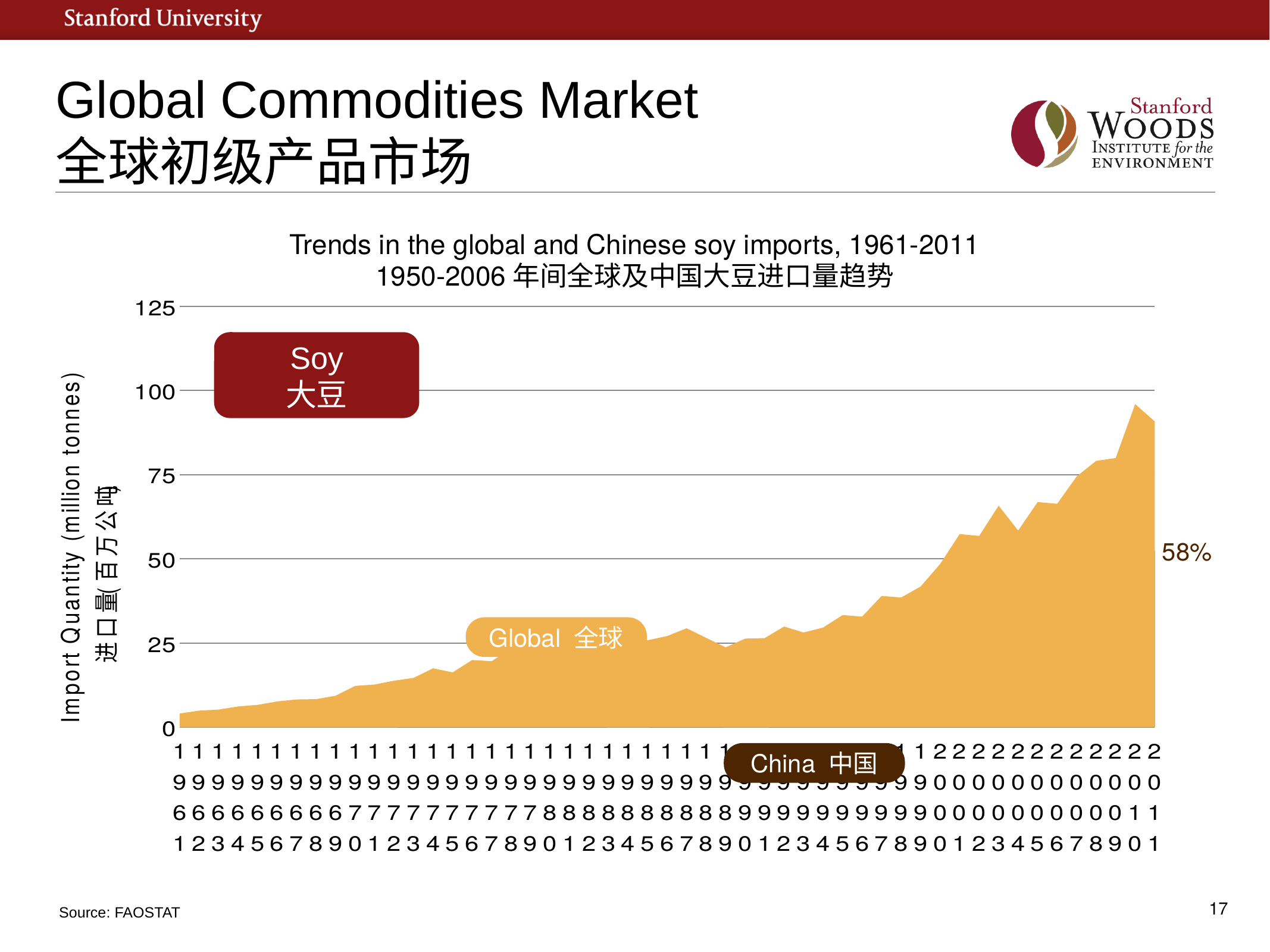

# Global Commodities Market
全球初级产品市场
Trends in the global and Chinese soy imports, 1961-2011
1950-2006年间全球及中国大豆进口量趋势

### Chart:

| Category | Global Trade | China Import |
|---|---|---|
| 1961 | 4.089979 | 0.0 |
| 1962 | 4.953358 | 0.0 |
| 1963 | 5.267086999999999 | 0.0 |
| 1964 | 6.196348 | 0.0 |
| 1965 | 6.665273 | 0.0 |
| 1966 | 7.681508 | 0.0 |
| 1967 | 8.275665 | 0.0 |
| 1968 | 8.346401 | 0.0 |
| 1969 | 9.378026 | 0.0 |
| 1970 | 12.294595 | 0.0 |
| 1971 | 12.701382 | 0.0 |
| 1972 | 13.845892 | 0.0 |
| 1973 | 14.676001 | 0.13 |
| 1974 | 17.514102 | 0.65 |
| 1975 | 16.311432 | 0.027 |
| 1976 | 19.978679 | 0.0295 |
| 1977 | 19.622289 | 0.33 |
| 1978 | 23.407314 | 0.19 |
| 1979 | 26.115098 | 0.579 |
| 1980 | 27.037175 | 0.576 |
| 1981 | 26.275857 | 0.5683 |
| 1982 | 28.675864 | 0.362133 |
| 1983 | 26.845734 | 0.002 |
| 1984 | 25.641999 | 2.4e-05 |
| 1985 | 25.836969 | 0.000562 |
| 1986 | 27.087842 | 0.290925 |
| 1987 | 29.401658 | 0.27312 |
| 1988 | 26.555486 | 0.151847 |
| 1989 | 23.734223 | 0.000818 |
| 1990 | 26.32996 | 0.000907 |
| 1991 | 26.468231 | 0.000801 |
| 1992 | 29.921887 | 0.120688 |
| 1993 | 28.139039 | 0.098587 |
| 1994 | 29.612823 | 0.051589 |
| 1995 | 33.321159 | 0.293938 |
| 1996 | 32.872991 | 1.107539 |
| 1997 | 39.011233 | 2.875907 |
| 1998 | 38.532034 | 3.19249 |
| 1999 | 41.807813 | 4.318633999999999 |
| 2000 | 48.482446 | 10.41906 |
| 2001 | 57.367057 | 13.93948 |
| 2002 | 56.810587 | 11.314372 |
| 2003 | 65.798063 | 20.741007 |
| 2004 | 58.411077 | 20.229967 |
| 2005 | 66.86943199999999 | 26.589958 |
| 2006 | 66.356159 | 28.27 |
| 2007 | 74.463682 | 30.817238 |
| 2008 | 79.101269 | 37.436264 |
| 2009 | 79.941901 | 42.551651 |
| 2010 | 95.949975 | 54.797753 |
| 2011 | 90.813977 | 52.452852 |
Soy
大豆
58%
Global 全球
China 中国
17
Source: FAOSTAT